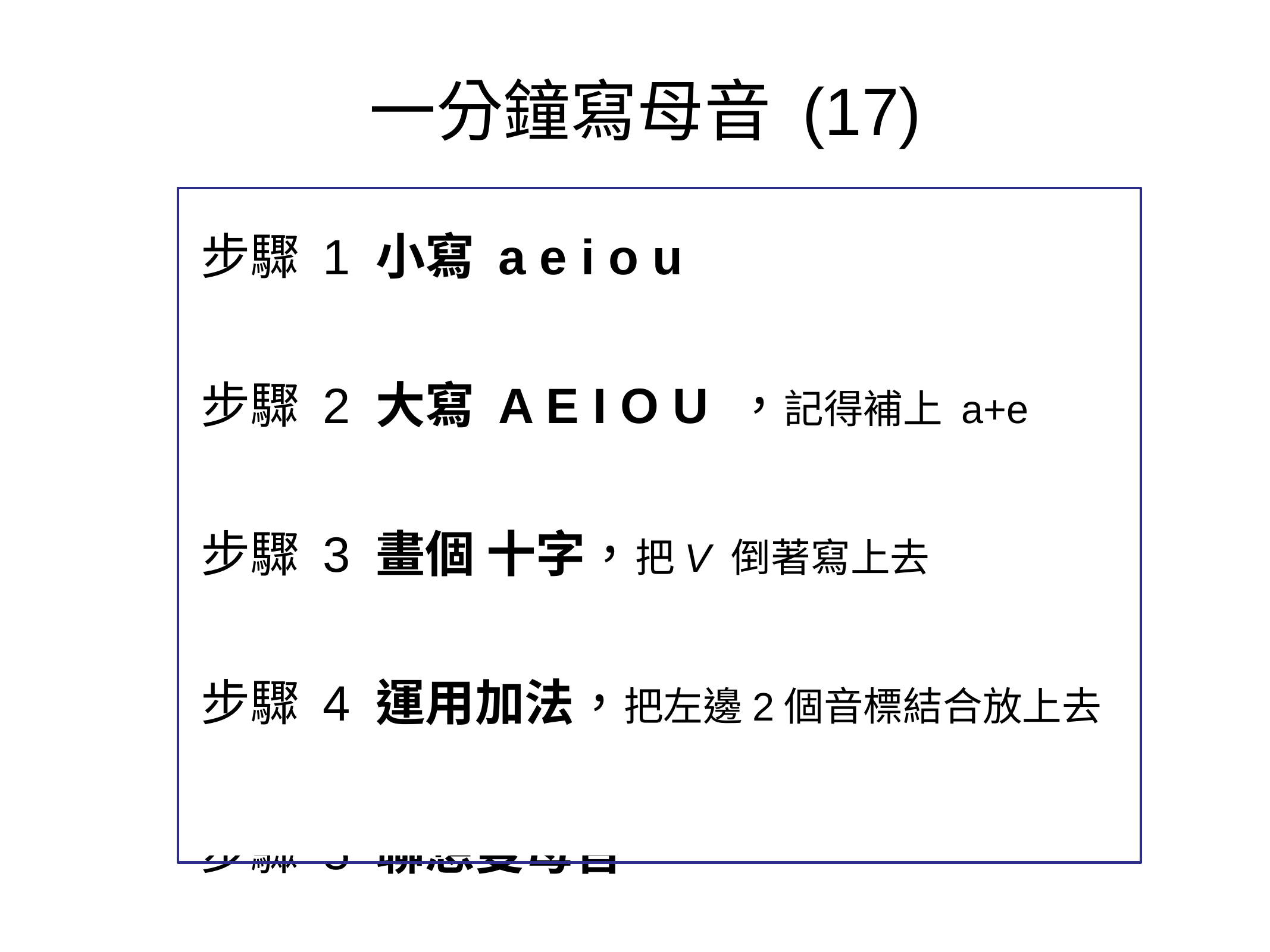

一分鐘寫母音 (17)
步驟 1 小寫 a e i o u
步驟 2 大寫 A E I O U ，記得補上 a+e
步驟 3 畫個 十字，把V 倒著寫上去
步驟 4 運用加法，把左邊2個音標結合放上去
步驟 5 聯想雙母音